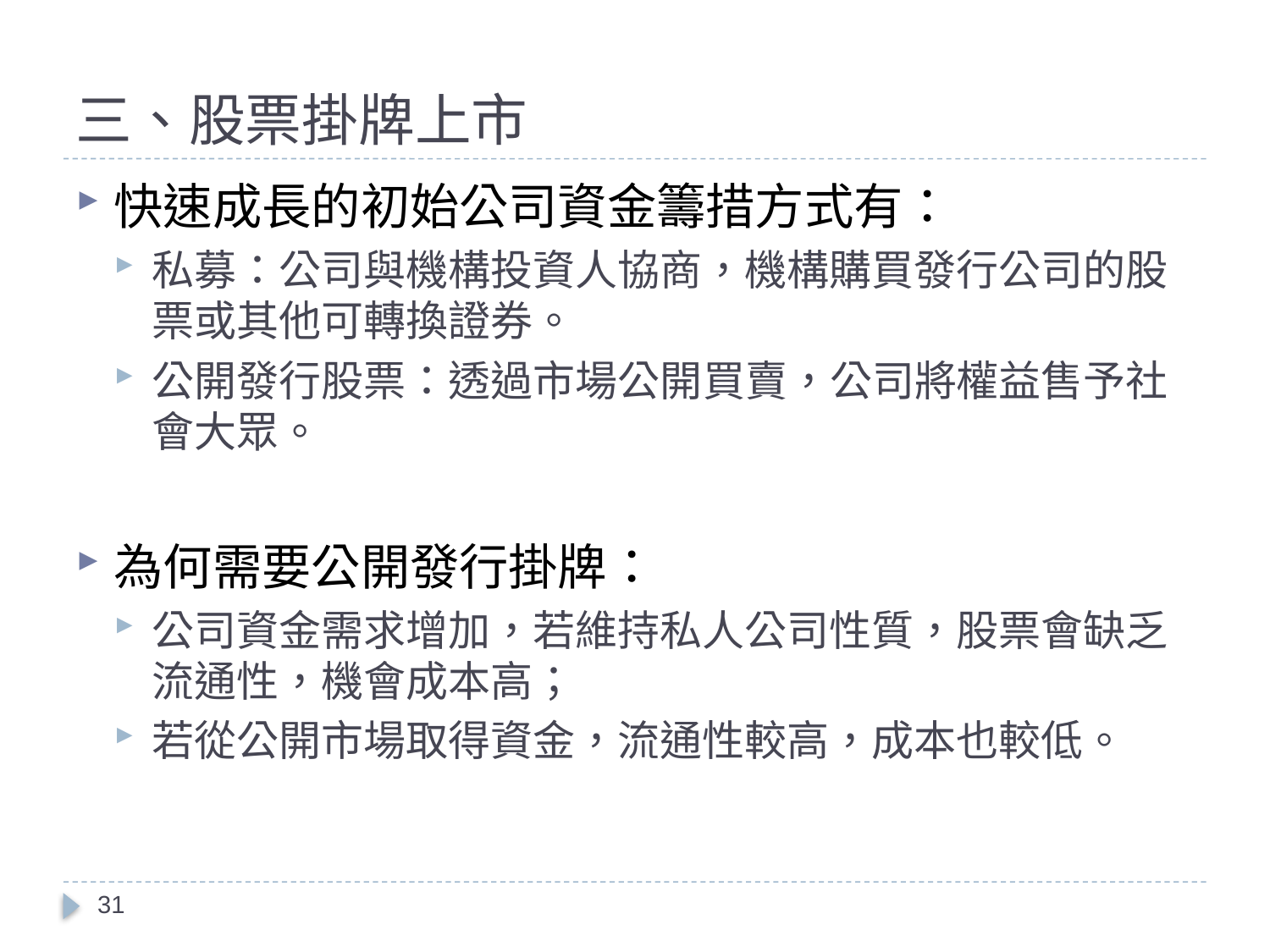

# 三、股票掛牌上市
快速成長的初始公司資金籌措方式有：
私募：公司與機構投資人協商，機構購買發行公司的股票或其他可轉換證券。
公開發行股票：透過市場公開買賣，公司將權益售予社會大眾。

為何需要公開發行掛牌：
公司資金需求增加，若維持私人公司性質，股票會缺乏流通性，機會成本高；
若從公開市場取得資金，流通性較高，成本也較低。

31